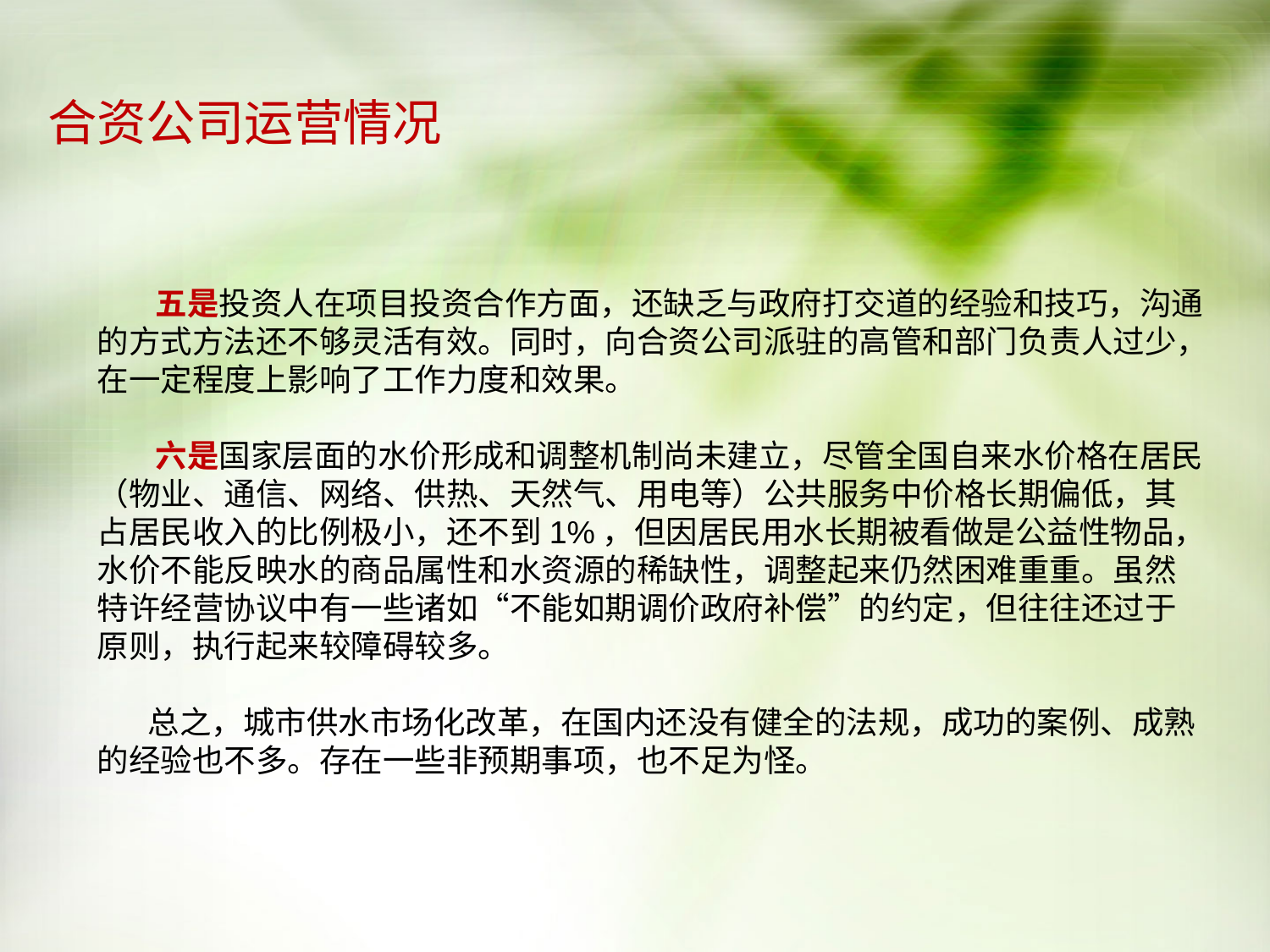

合资公司运营情况

       五是投资人在项目投资合作方面，还缺乏与政府打交道的经验和技巧，沟通的方式方法还不够灵活有效。同时，向合资公司派驻的高管和部门负责人过少，在一定程度上影响了工作力度和效果。

       六是国家层面的水价形成和调整机制尚未建立，尽管全国自来水价格在居民（物业、通信、网络、供热、天然气、用电等）公共服务中价格长期偏低，其占居民收入的比例极小，还不到1%，但因居民用水长期被看做是公益性物品，水价不能反映水的商品属性和水资源的稀缺性，调整起来仍然困难重重。虽然特许经营协议中有一些诸如“不能如期调价政府补偿”的约定，但往往还过于原则，执行起来较障碍较多。

      总之，城市供水市场化改革，在国内还没有健全的法规，成功的案例、成熟的经验也不多。存在一些非预期事项，也不足为怪。